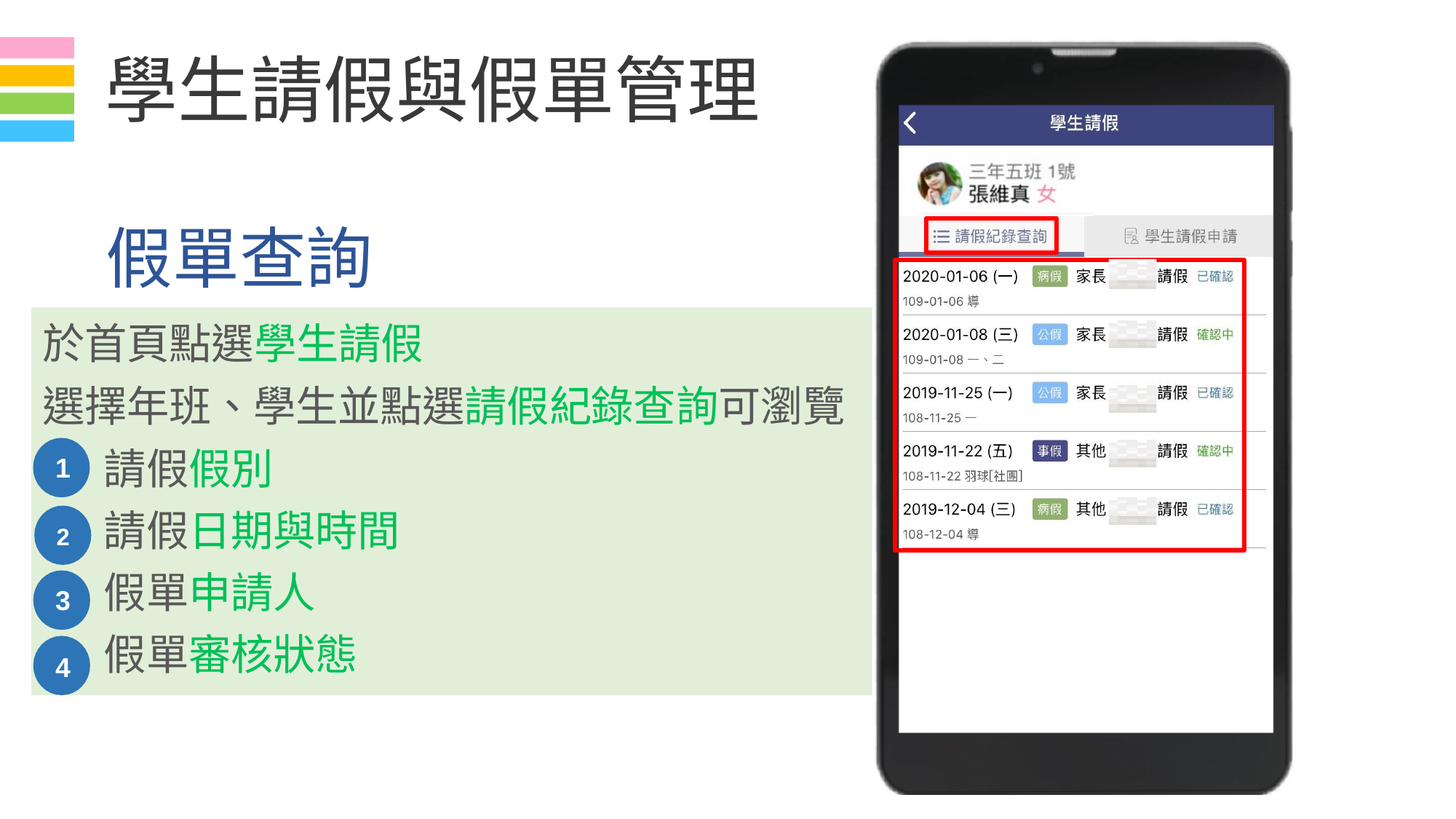

# 學生請假與假單管理

假單查詢
於首頁點選學生請假
選擇年班、學生並點選請假紀錄查詢可瀏覽

1.
請假假別
1
2.
2	請假日期與時間

假單申請人 假單審核狀態
3.

3

4
4.